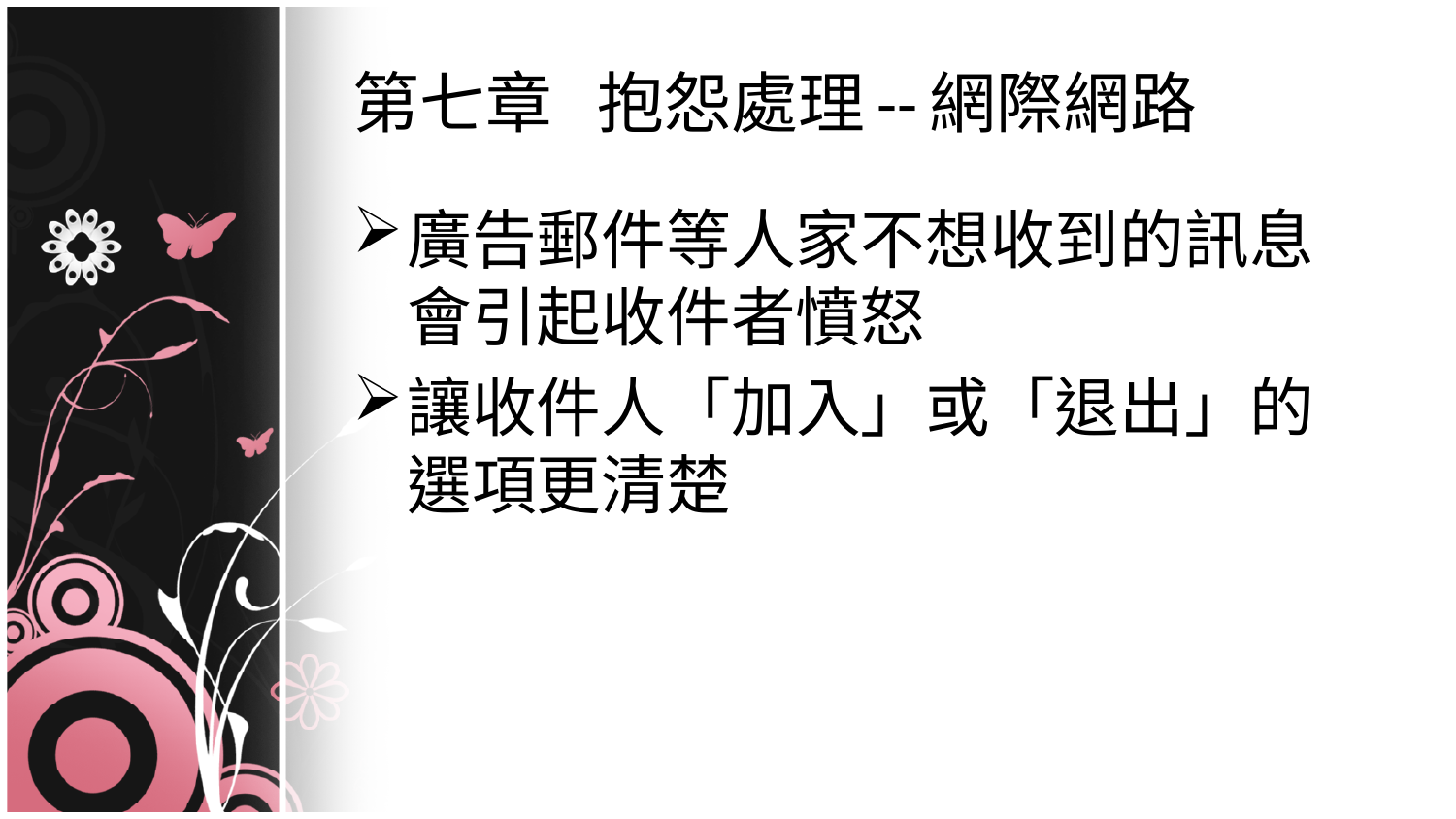

# 第七章   抱怨處理--網際網路
廣告郵件等人家不想收到的訊息會引起收件者憤怒
讓收件人「加入」或「退出」的選項更清楚